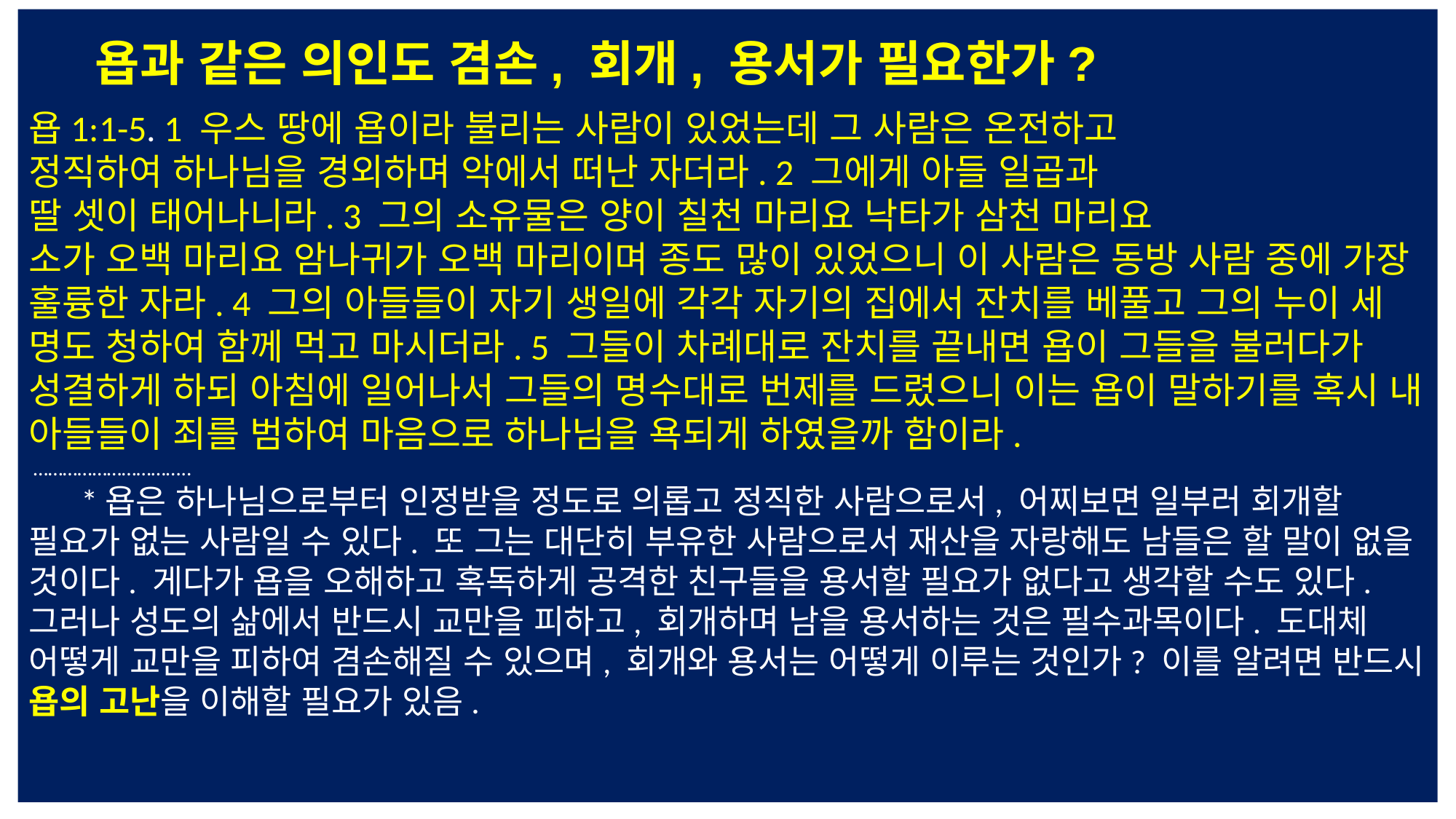

욥과 같은 의인도 겸손, 회개, 용서가 필요한가?

욥1:1-5. 1 우스 땅에 욥이라 불리는 사람이 있었는데 그 사람은 온전하고
정직하여 하나님을 경외하며 악에서 떠난 자더라. 2 그에게 아들 일곱과
딸 셋이 태어나니라. 3 그의 소유물은 양이 칠천 마리요 낙타가 삼천 마리요
소가 오백 마리요 암나귀가 오백 마리이며 종도 많이 있었으니 이 사람은 동방 사람 중에 가장 훌륭한 자라. 4 그의 아들들이 자기 생일에 각각 자기의 집에서 잔치를 베풀고 그의 누이 세 명도 청하여 함께 먹고 마시더라. 5 그들이 차례대로 잔치를 끝내면 욥이 그들을 불러다가 성결하게 하되 아침에 일어나서 그들의 명수대로 번제를 드렸으니 이는 욥이 말하기를 혹시 내 아들들이 죄를 범하여 마음으로 하나님을 욕되게 하였을까 함이라.
 …………………………..
       *욥은 하나님으로부터 인정받을 정도로 의롭고 정직한 사람으로서, 어찌보면 일부러 회개할 필요가 없는 사람일 수 있다. 또 그는 대단히 부유한 사람으로서 재산을 자랑해도 남들은 할 말이 없을 것이다. 게다가 욥을 오해하고 혹독하게 공격한 친구들을 용서할 필요가 없다고 생각할 수도 있다. 그러나 성도의 삶에서 반드시 교만을 피하고, 회개하며 남을 용서하는 것은 필수과목이다. 도대체 어떻게 교만을 피하여 겸손해질 수 있으며, 회개와 용서는 어떻게 이루는 것인가? 이를 알려면 반드시 욥의 고난을 이해할 필요가 있음.